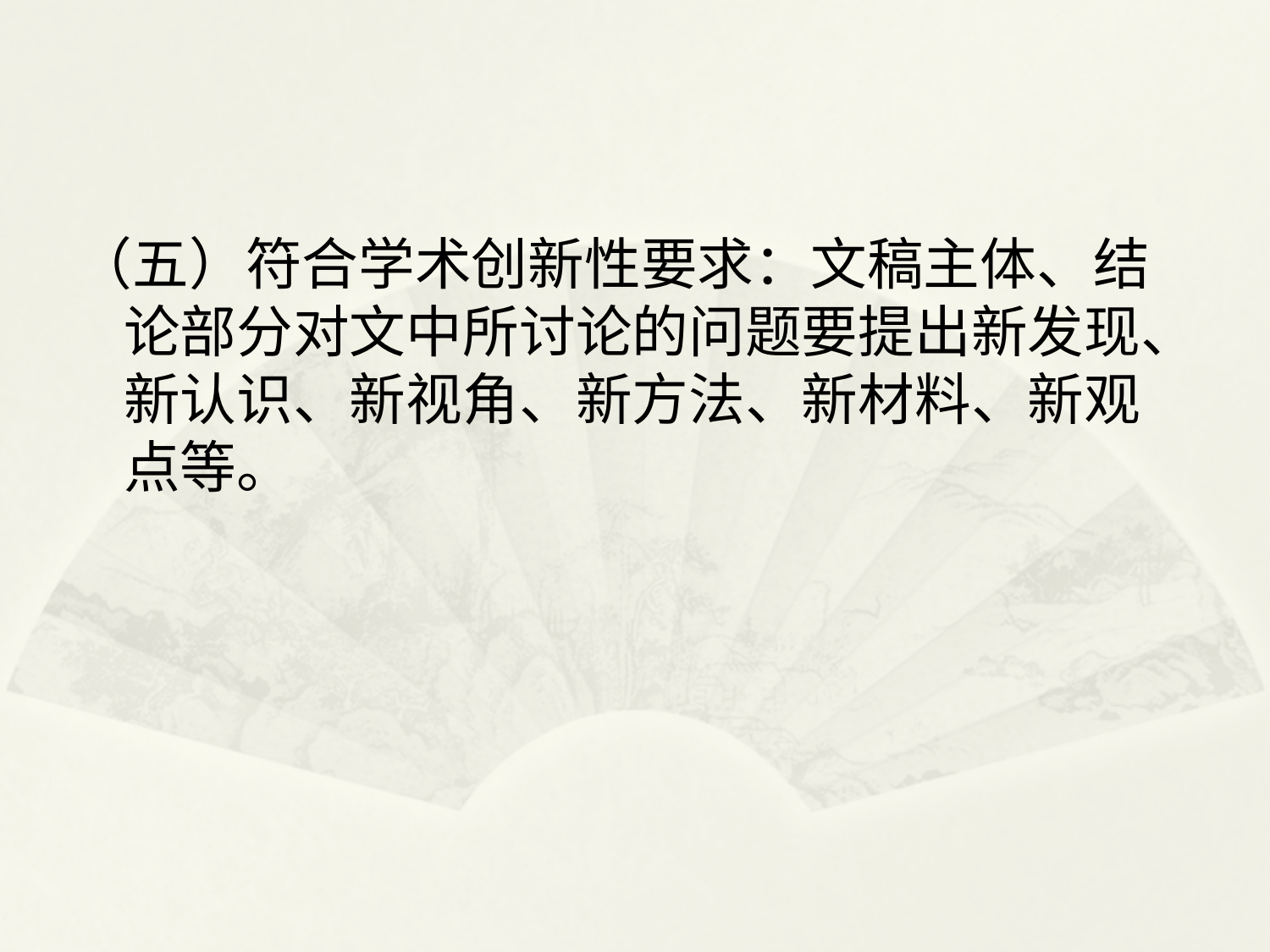

（五）符合学术创新性要求：文稿主体、结论部分对文中所讨论的问题要提出新发现、新认识、新视角、新方法、新材料、新观点等。